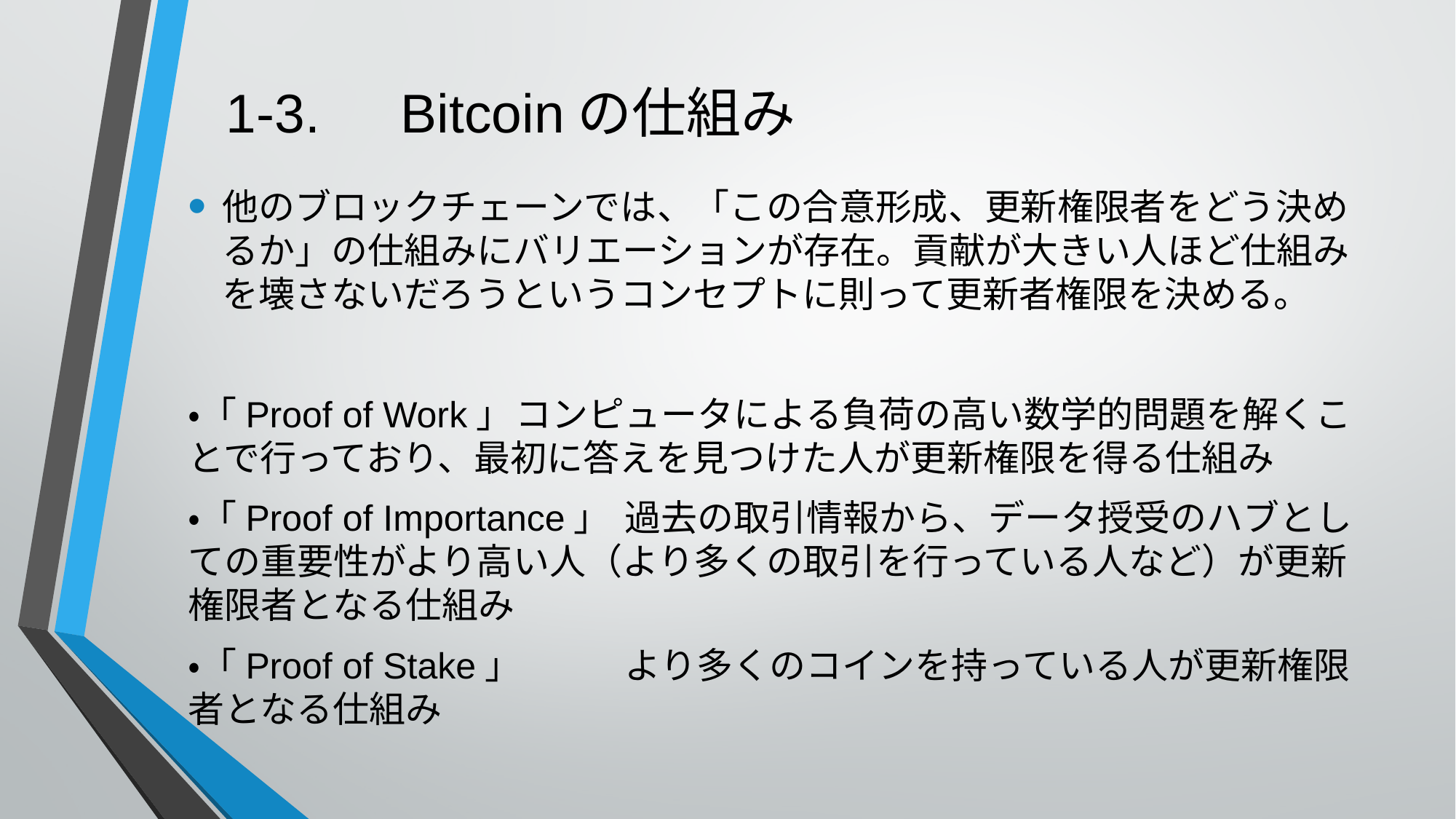

1-3.　Bitcoinの仕組み
他のブロックチェーンでは、「この合意形成、更新権限者をどう決めるか」の仕組みにバリエーションが存在。貢献が大きい人ほど仕組みを壊さないだろうというコンセプトに則って更新者権限を決める。

・「Proof of Work」	コンピュータによる負荷の高い数学的問題を解くことで行っており、最初に答えを見つけた人が更新権限を得る仕組み
・「Proof of Importance」	過去の取引情報から、データ授受のハブとしての重要性がより高い人（より多くの取引を行っている人など）が更新権限者となる仕組み
・「Proof of Stake」	より多くのコインを持っている人が更新権限者となる仕組み